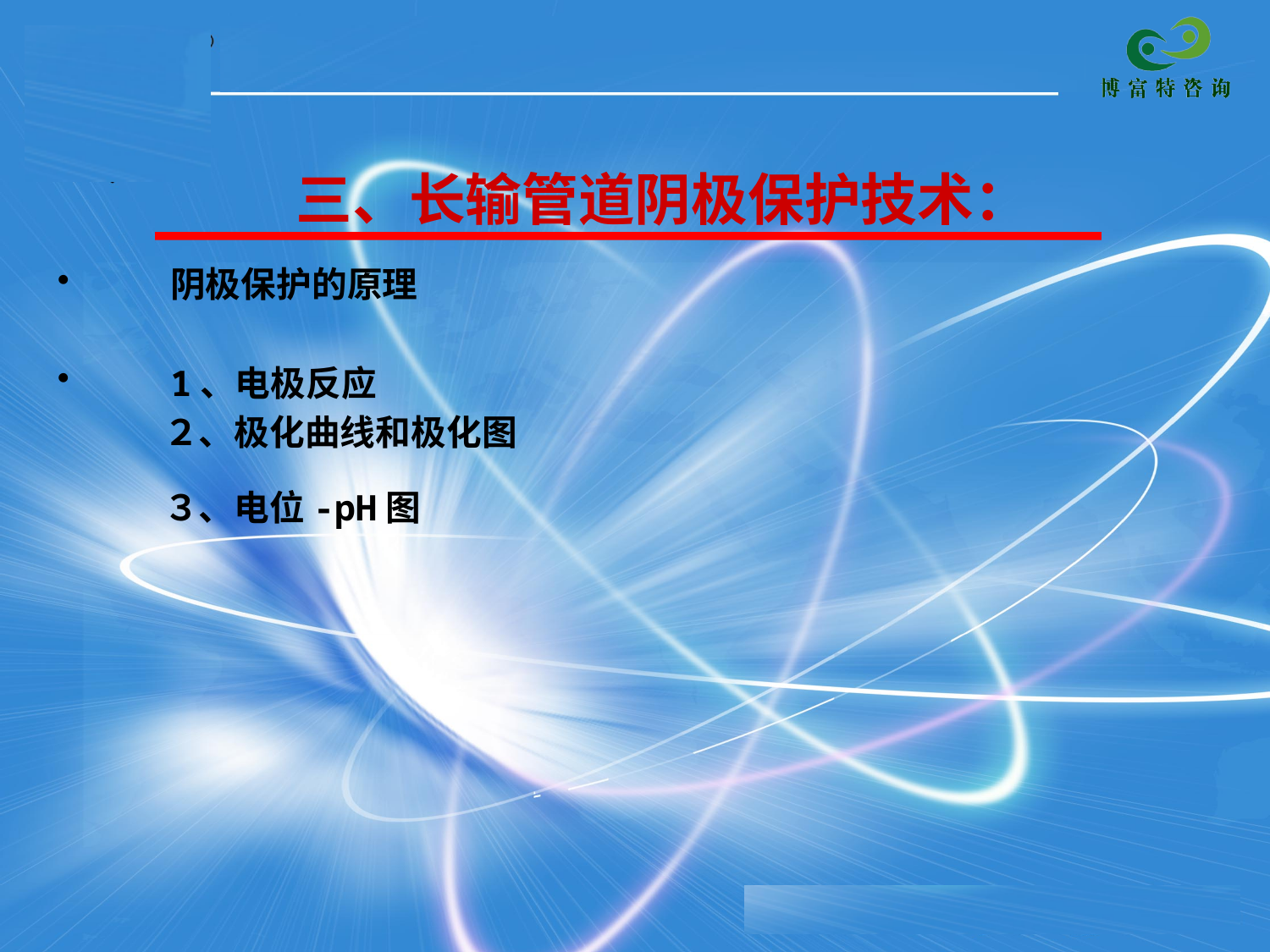

# 三、长输管道阴极保护技术：

阴极保护的原理

1、电极反应
　　　２、极化曲线和极化图
　　　３、电位-pH图